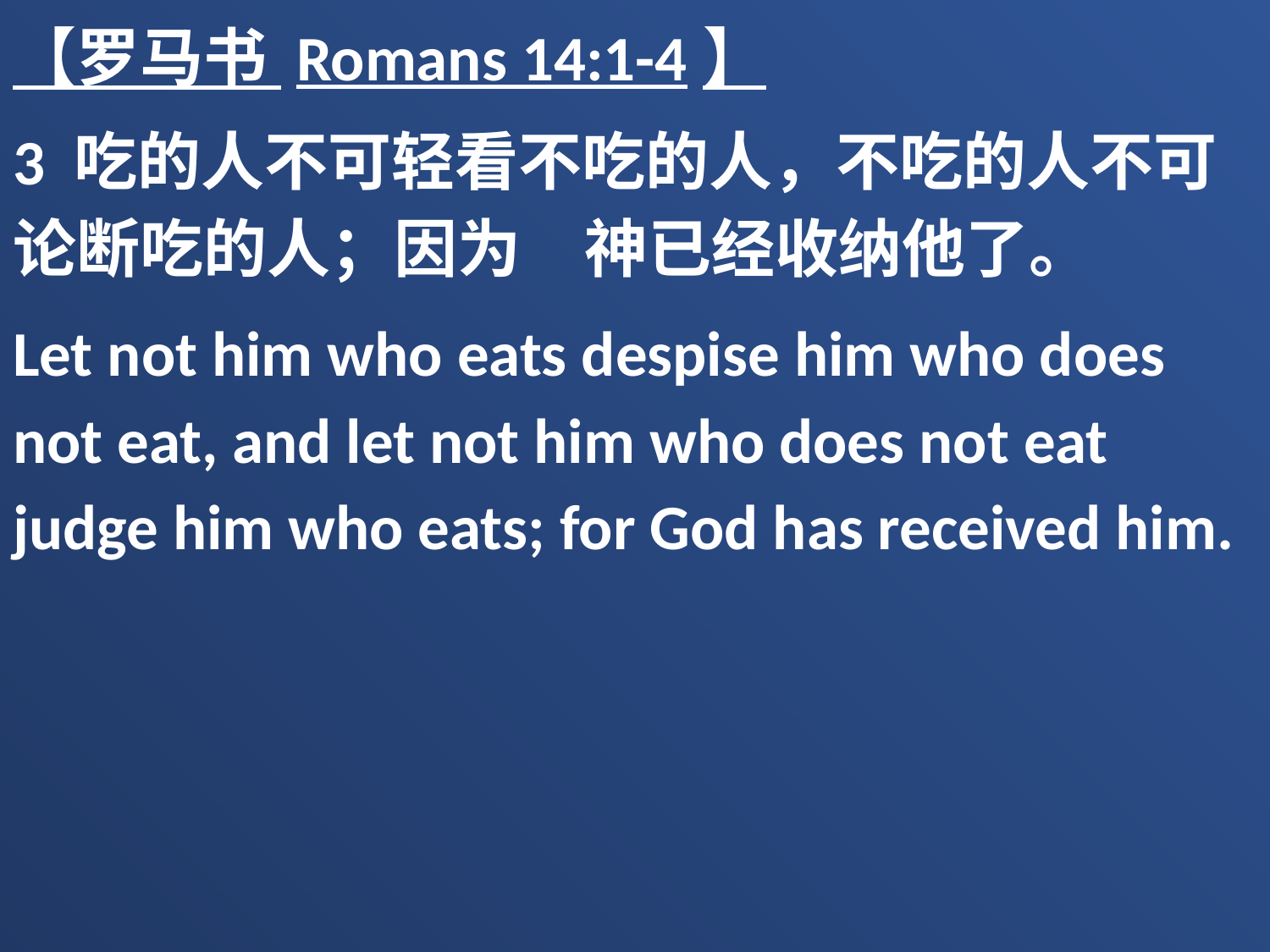

【罗马书 Romans 14:1-4】
3 吃的人不可轻看不吃的人，不吃的人不可论断吃的人；因为　神已经收纳他了。
Let not him who eats despise him who does not eat, and let not him who does not eat judge him who eats; for God has received him.